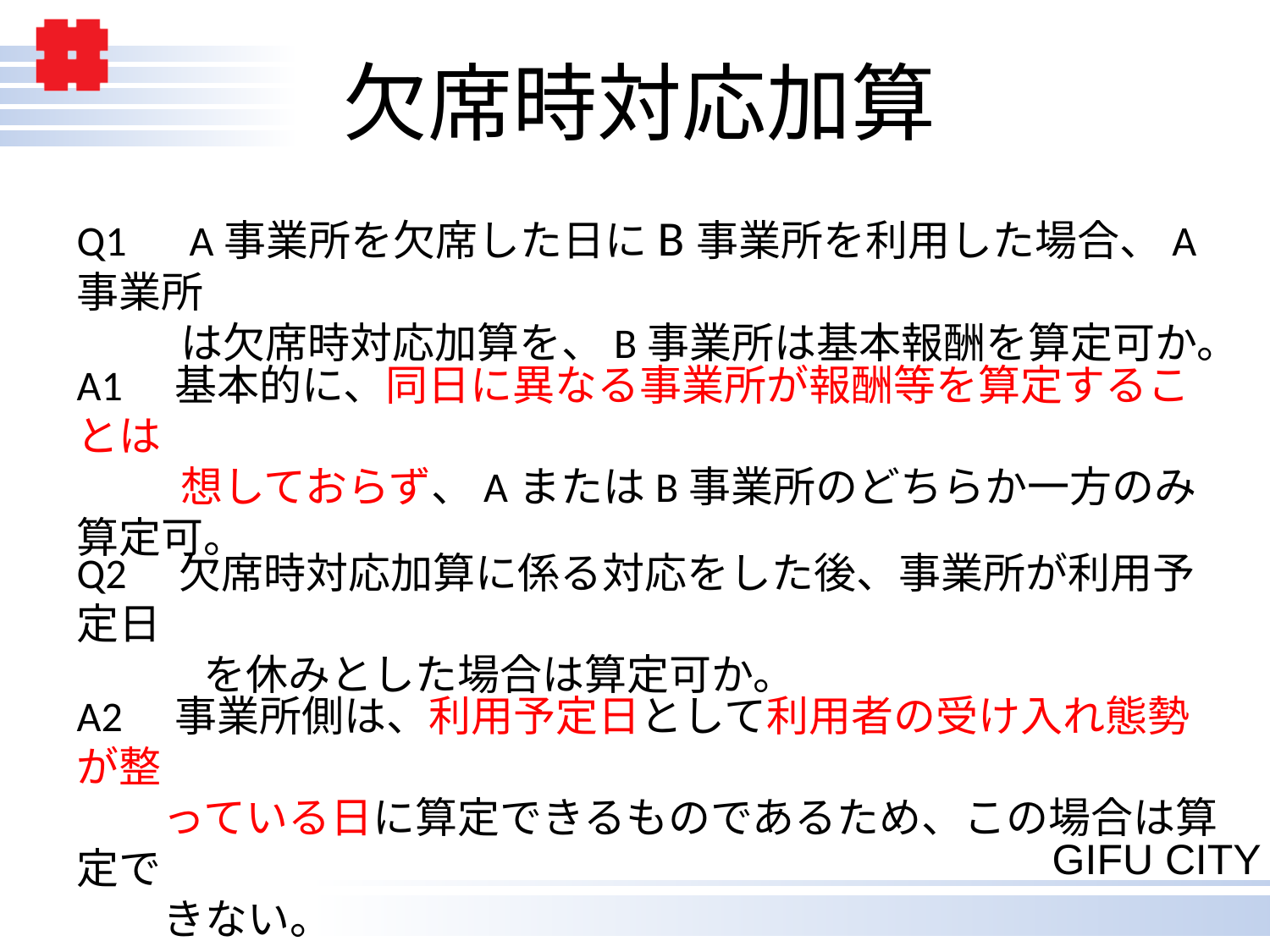

# 欠席時対応加算
Q1　A事業所を欠席した日にB事業所を利用した場合、A事業所
　　  は欠席時対応加算を、B事業所は基本報酬を算定可か。
A1　基本的に、同日に異なる事業所が報酬等を算定することは
　　  想しておらず、AまたはB事業所のどちらか一方のみ算定可。
Q2　欠席時対応加算に係る対応をした後、事業所が利用予定日
　　　を休みとした場合は算定可か。
A2　事業所側は、利用予定日として利用者の受け入れ態勢が整
        っている日に算定できるものであるため、この場合は算定で
        きない。